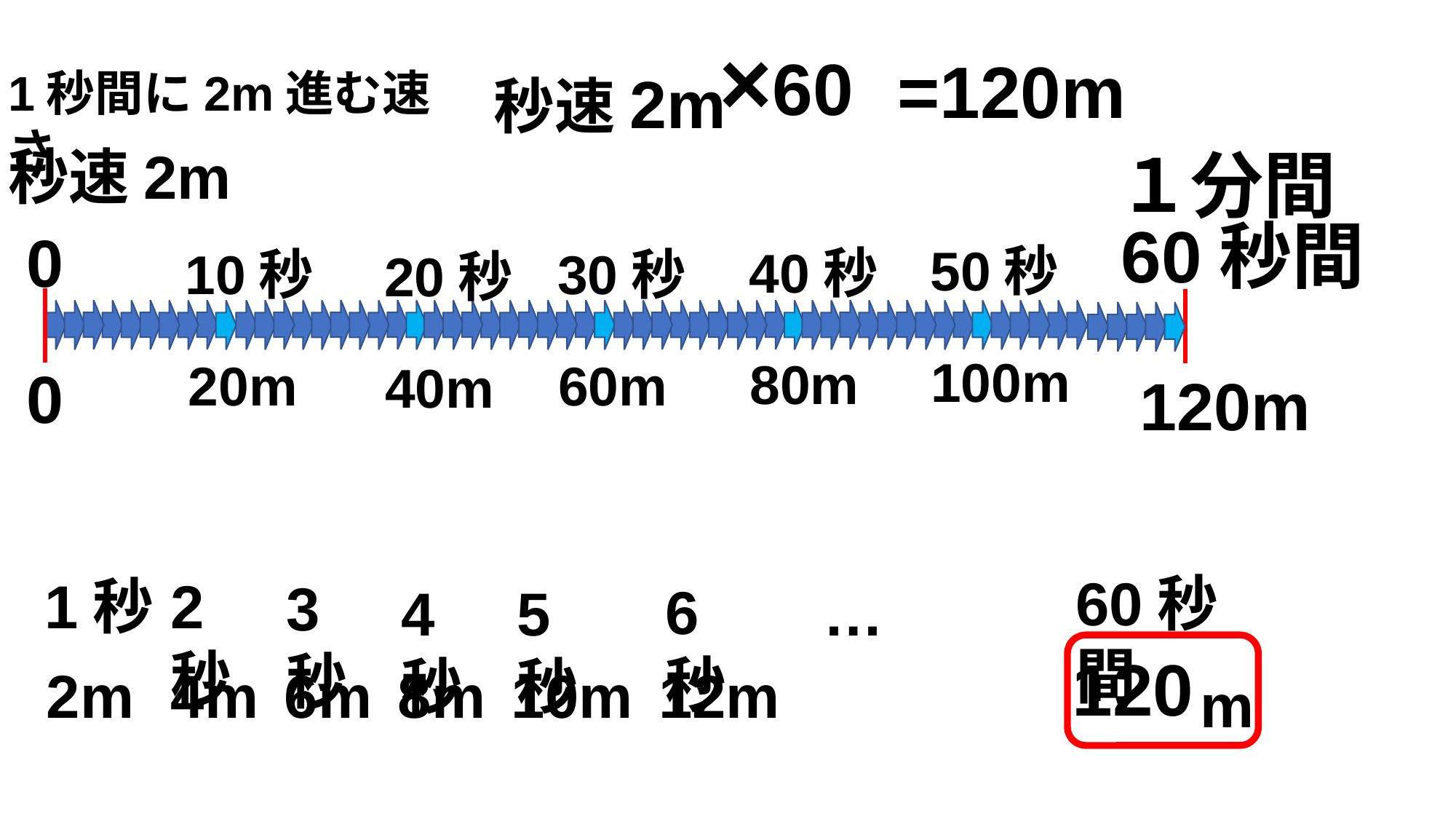

×60
=120m
秒速2m
1秒間に2m進む速さ
秒速2m
１分間
60秒間
0
50秒
40秒
10秒
30秒
20秒

100m
80m
60m
20m
40m
0
120m
60秒間
2秒
1秒
3秒
6秒
4秒
5秒
…

120
2m
4m
6m
8m
10m
12m
m